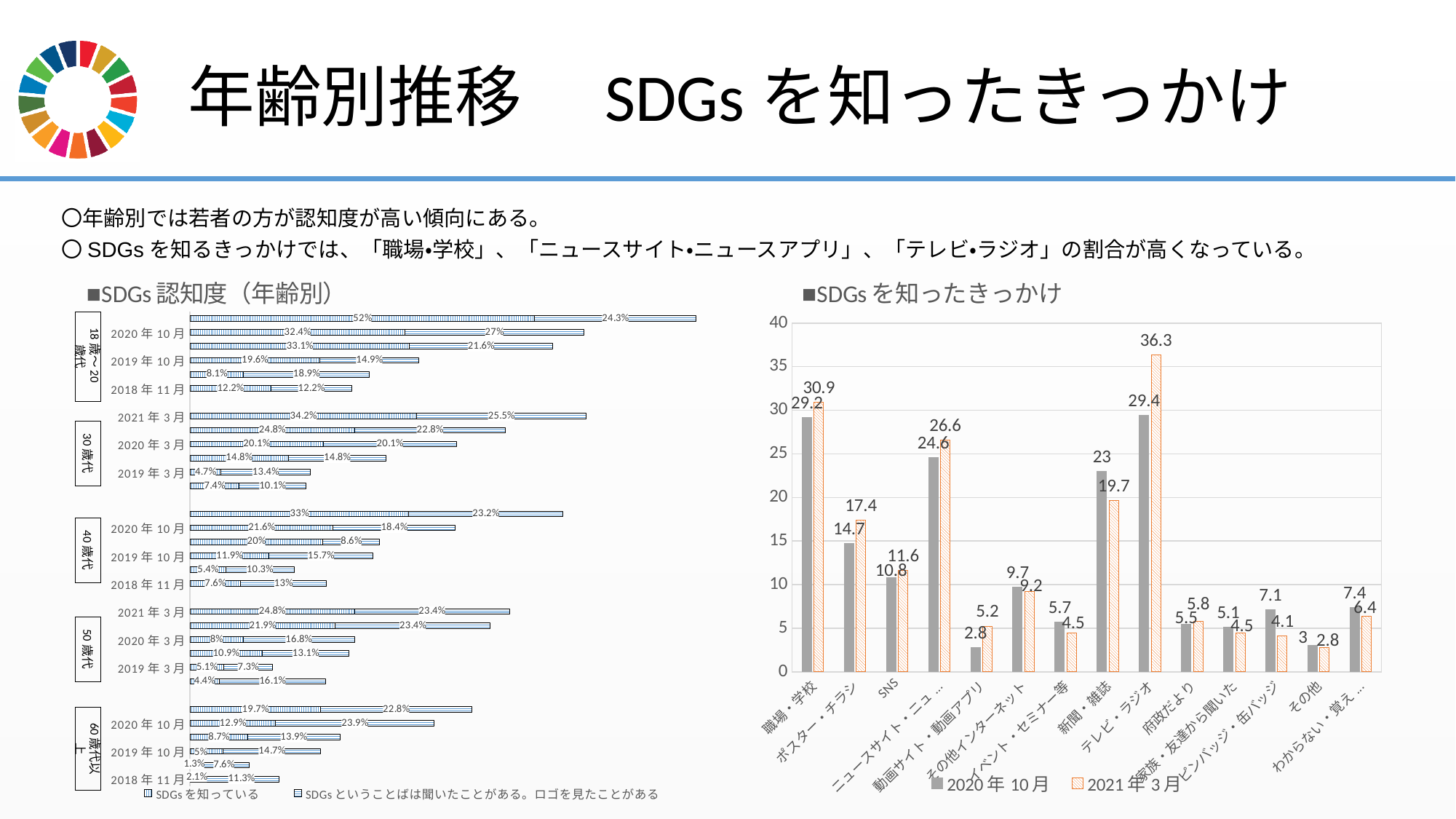

# 年齢別推移　SDGsを知ったきっかけ
〇年齢別では若者の方が認知度が高い傾向にある。
〇SDGsを知るきっかけでは、「職場・学校」、「ニュースサイト・ニュースアプリ」、「テレビ・ラジオ」の割合が高くなっている。

### Chart: ■SDGs認知度（年齢別）

| Category | SDGsを知っている | SDGsということばは聞いたことがある。ロゴを見たことがある |
|---|---|---|
| 43405 | 2.1 | 11.3 |
| 43525 | 1.3 | 7.6 |
| 43739 | 5.0 | 14.7 |
| 43891 | 8.7 | 13.9 |
| 44105 | 12.9 | 23.9 |
| 44256 | 19.7 | 22.8 |
|  | None | None |
| 43405 | 4.4 | 16.1 |
| 43525 | 5.1 | 7.3 |
| 43739 | 10.9 | 13.1 |
| 43891 | 8.0 | 16.8 |
| 44105 | 21.9 | 23.4 |
| 44256 | 24.8 | 23.4 |
|  | None | None |
| 43405 | 7.6 | 13.0 |
| 43525 | 5.4 | 10.3 |
| 43739 | 11.9 | 15.7 |
| 43891 | 20.0 | 8.6 |
| 44105 | 21.6 | 18.4 |
| 44256 | 33.0 | 23.2 |
|  | None | None |
| 43405 | 7.4 | 10.1 |
| 43525 | 4.7 | 13.4 |
| 43739 | 14.8 | 14.8 |
| 43891 | 20.1 | 20.1 |
| 44105 | 24.8 | 22.8 |
| 44256 | 34.2 | 25.5 |
|  | None | None |
| 43405 | 12.2 | 12.2 |
| 43525 | 8.1 | 18.9 |
| 43739 | 19.6 | 14.9 |
| 43891 | 33.1 | 21.6 |
| 44105 | 32.4 | 27.0 |
| 44256 | 52.0 | 24.3 |

### Chart: ■SDGsを知ったきっかけ

| Category | 2020年10月 | 2021年3月 |
|---|---|---|
| 職場・学校 | 29.2 | 30.898876404494 |
| ポスター・チラシ | 14.7 | 17.415730337079 |
| SNS | 10.8 | 11.610486891386 |
| ニュースサイト・ニュースアプリ | 24.6 | 26.591760299625 |
| 動画サイト・動画アプリ | 2.8 | 5.2434456928839 |
| その他インターネット | 9.7 | 9.1760299625468 |
| イベント・セミナー等 | 5.7 | 4.4943820224719 |
| 新聞・雑誌 | 23.0 | 19.662921348315 |
| テレビ・ラジオ | 29.4 | 36.329588014981 |
| 府政だより | 5.5 | 5.8052434456929 |
| 家族・友達から聞いた | 5.1 | 4.4943820224719 |
| ピンバッジ・缶バッジ | 7.1 | 4.1198501872659 |
| その他 | 3.0 | 2.8089887640449 |
| わからない・覚えていない | 7.4 | 6.3670411985019 |
18歳～20歳代
30歳代
40歳代
50歳代
60歳代以上